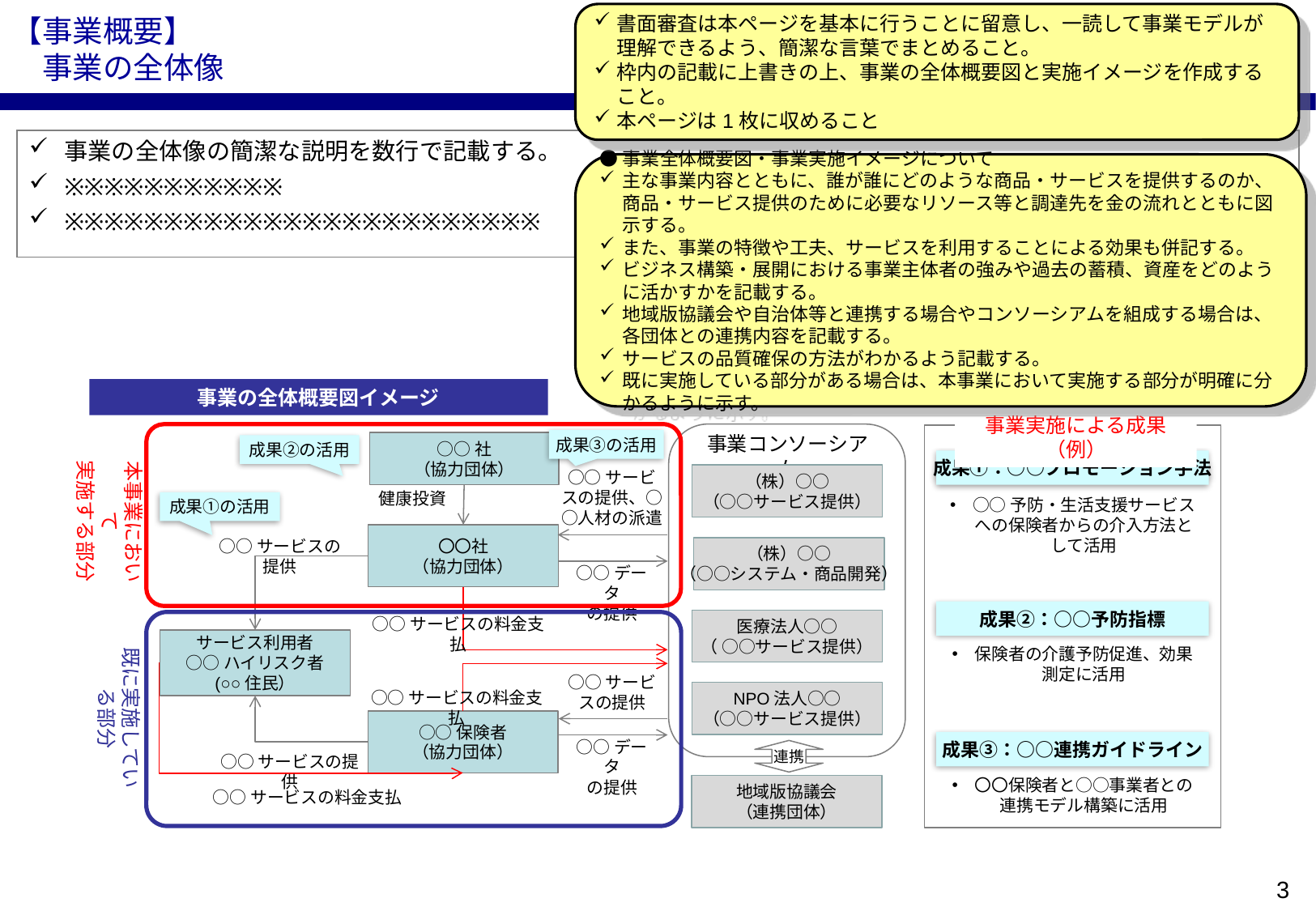

書面審査は本ページを基本に行うことに留意し、一読して事業モデルが理解できるよう、簡潔な言葉でまとめること。
枠内の記載に上書きの上、事業の全体概要図と実施イメージを作成すること。
本ページは1枚に収めること
【事業概要】
　事業の全体像
事業の全体像の簡潔な説明を数行で記載する。
※※※※※※※※※※※
※※※※※※※※※※※※※※※※※※※※※※※※
●事業全体概要図・事業実施イメージについて
主な事業内容とともに、誰が誰にどのような商品・サービスを提供するのか、商品・サービス提供のために必要なリソース等と調達先を金の流れとともに図示する。
また、事業の特徴や工夫、サービスを利用することによる効果も併記する。
ビジネス構築・展開における事業主体者の強みや過去の蓄積、資産をどのように活かすかを記載する。
地域版協議会や自治体等と連携する場合やコンソーシアムを組成する場合は、各団体との連携内容を記載する。
サービスの品質確保の方法がわかるよう記載する。
既に実施している部分がある場合は、本事業において実施する部分が明確に分かるように示す。
事業の全体概要図イメージ
事業実施による成果（例）

事業コンソーシアム

成果③の活用
○○社
（協力団体）
成果②の活用
本事業において
実施する部分
成果①：○○プロモーション手法
○○サービスの提供、○○人材の派遣
（株）○○
（○○サービス提供）
健康投資
○○予防・生活支援サービスへの保険者からの介入方法として活用
成果①の活用
〇〇社
（協力団体）
○○サービスの
提供
（株）○○
（○○システム・商品開発）
○○データ
の提供
成果②：○○予防指標
○○サービスの料金支払
医療法人○○
（ ○○サービス提供）

サービス利用者
○○ハイリスク者
(○○住民）
既に実施している部分
保険者の介護予防促進、効果測定に活用
○○サービスの提供
○○サービスの料金支払
NPO法人○○
（○○サービス提供）
○○保険者
（協力団体）
○○データ
の提供
成果③：○○連携ガイドライン
連携
○○サービスの提供
〇〇保険者と○○事業者との連携モデル構築に活用
地域版協議会
（連携団体）
○○サービスの料金支払